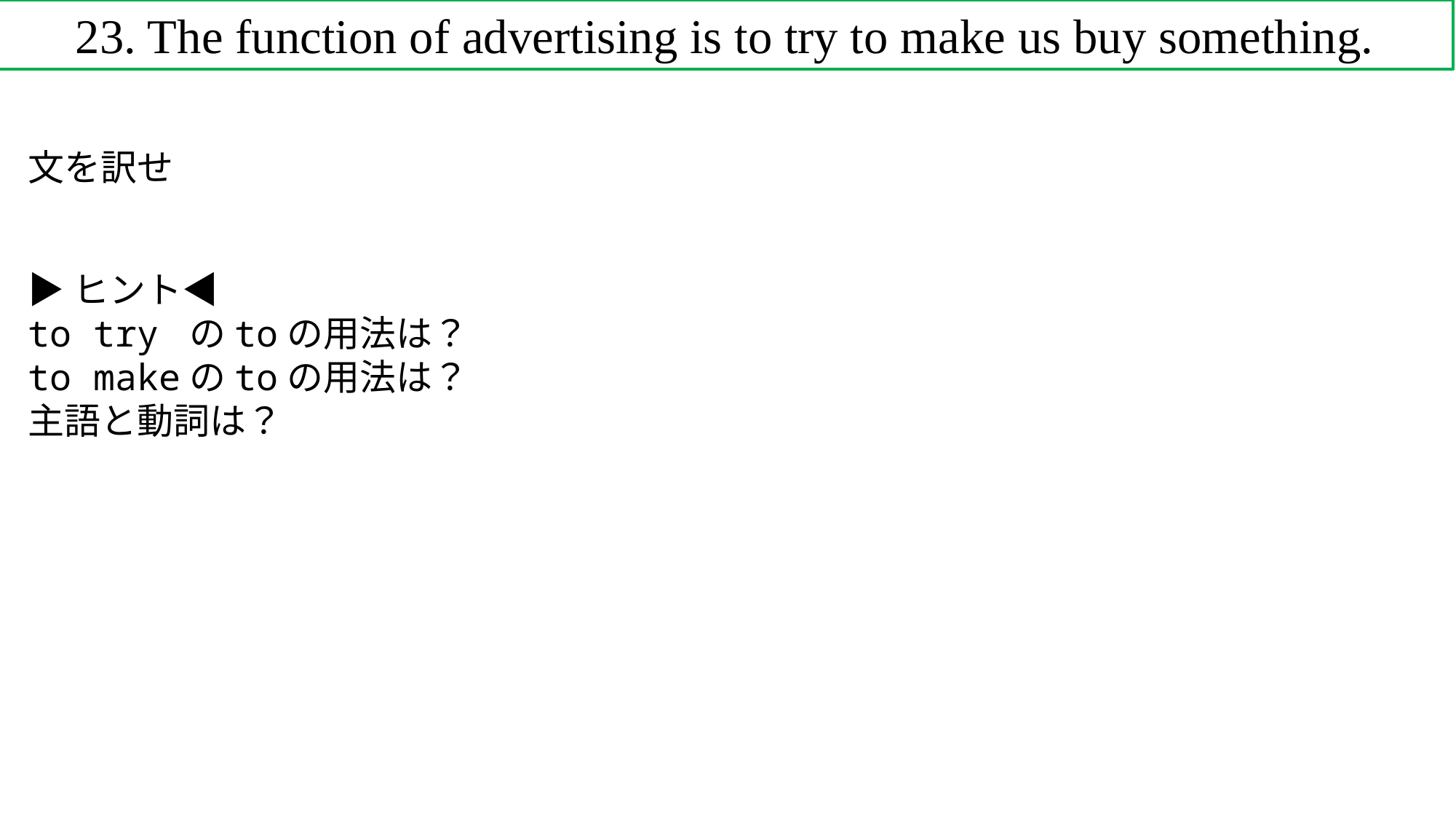

23. The function of advertising is to try to make us buy something.
文を訳せ
▶ヒント◀
to try のtoの用法は？
to makeのtoの用法は？
主語と動詞は？